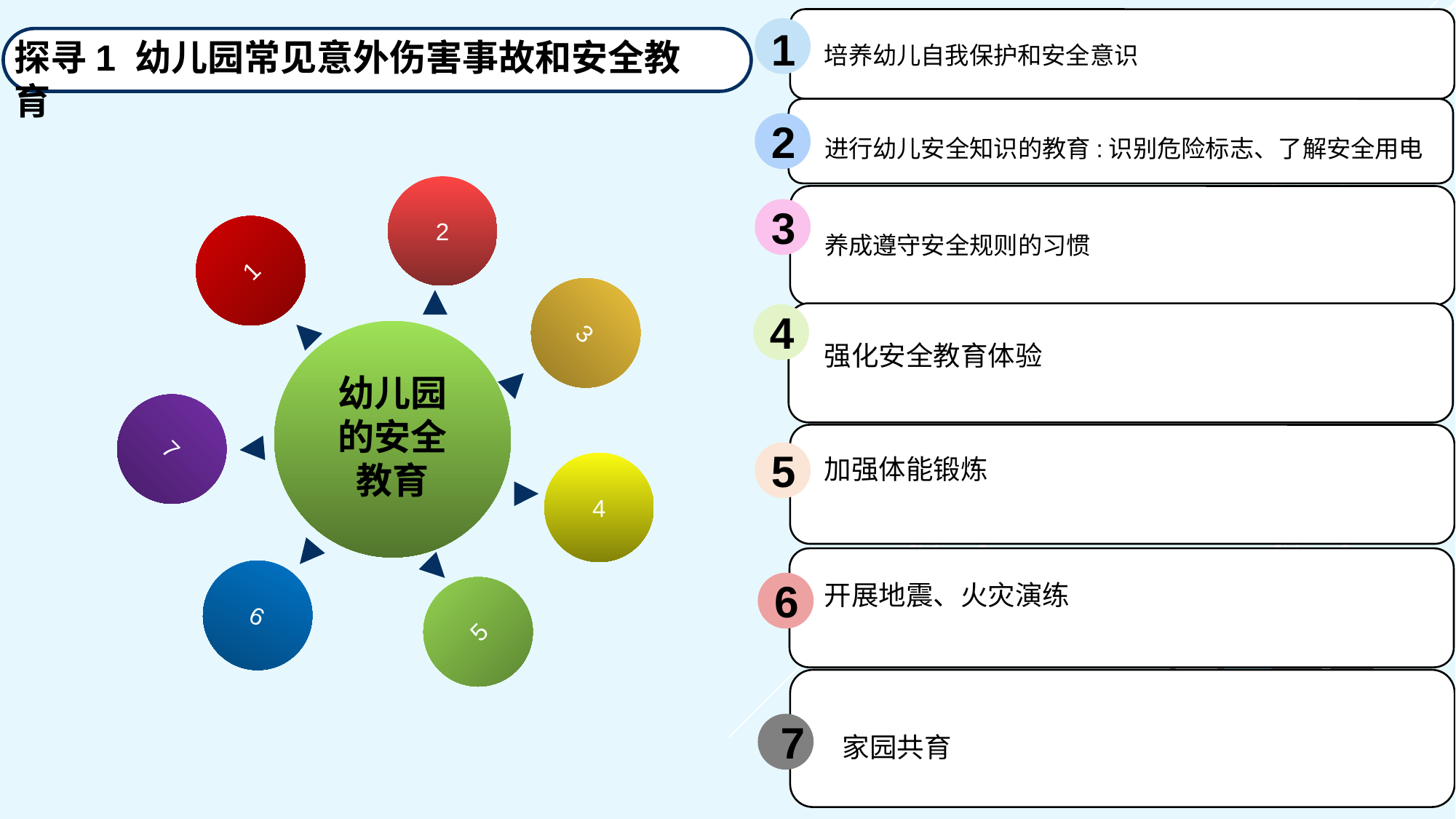

1
培养幼儿自我保护和安全意识

探寻1 幼儿园常见意外伤害事故和安全教育

2
进行幼儿安全知识的教育:识别危险标志、了解安全用电
2

3
养成遵守安全规则的习惯
1
3

4

强化安全教育体验

幼儿园的安全教育
7

加强体能锻炼

5
4

6
开展地震、火灾演练

6
5

家园共育

7
延迟符